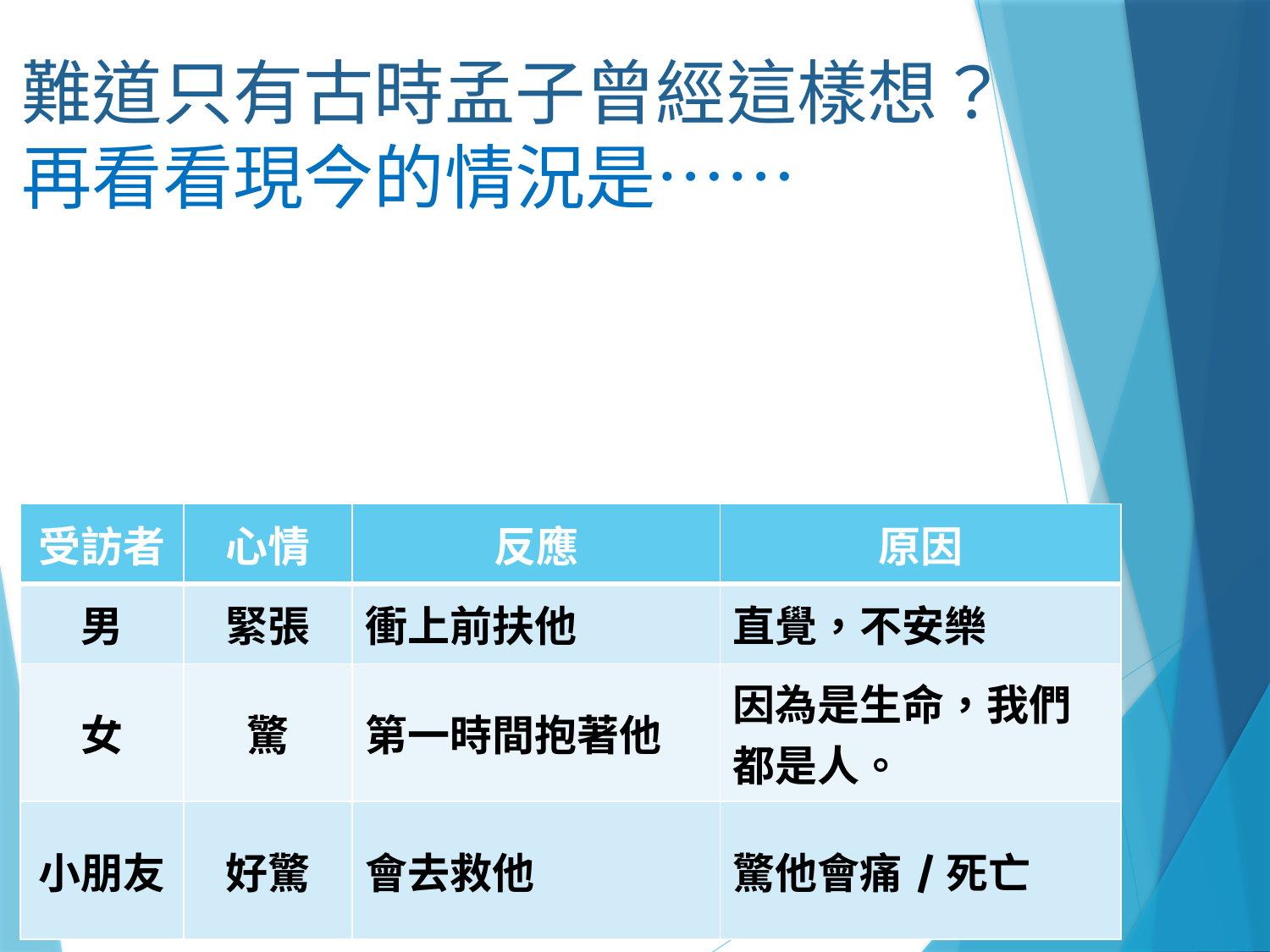

# 難道只有古時孟子曾經這樣想？再看看現今的情況是……
| 受訪者 | 心情 | 反應 | 原因 |
| --- | --- | --- | --- |
| 男 | 緊張 | 衝上前扶他 | 直覺，不安樂 |
| 女 | 驚 | 第一時間抱著他 | 因為是生命，我們都是人。 |
| 小朋友 | 好驚 | 會去救他 | 驚他會痛/死亡 |